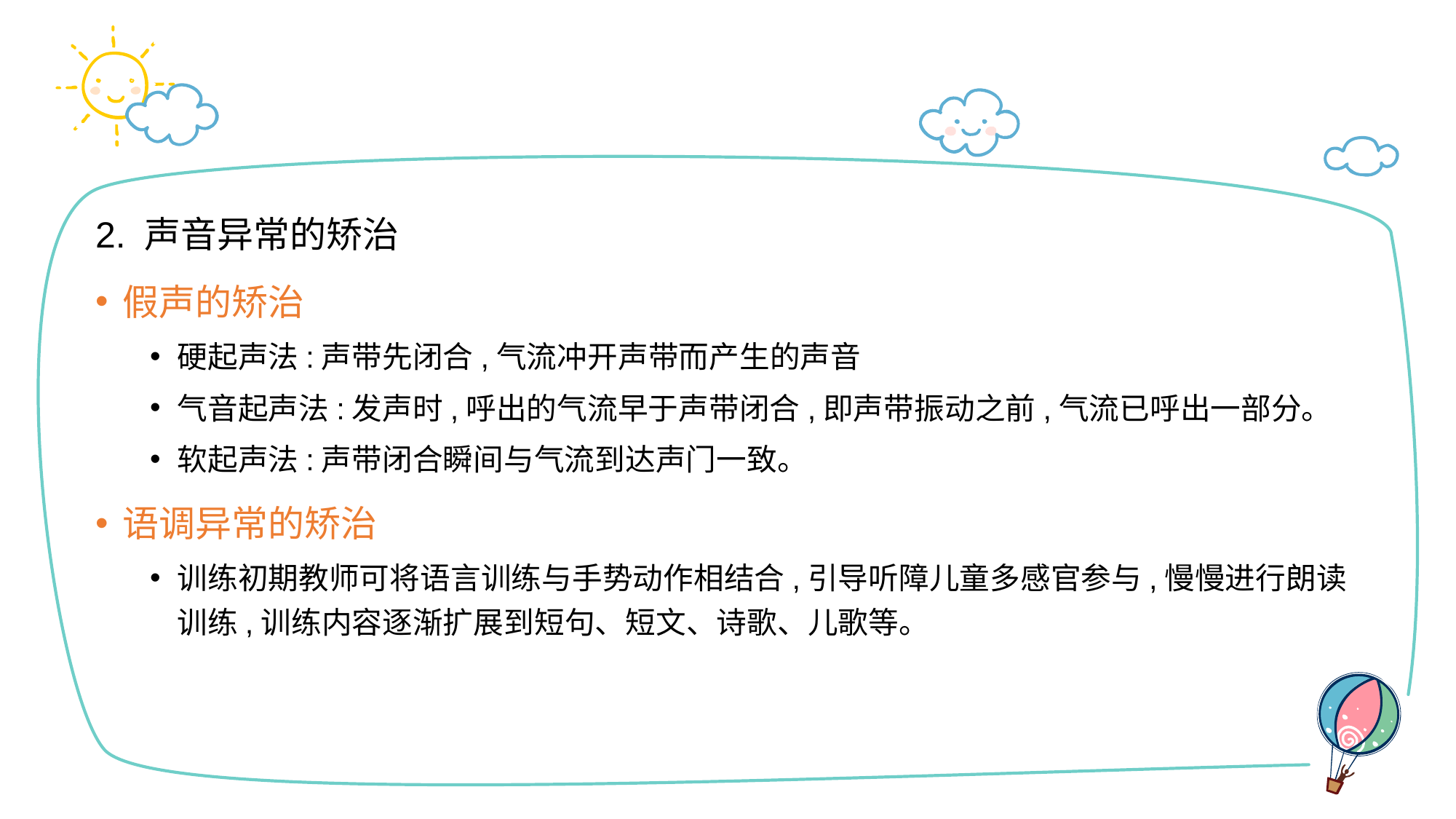

#
2. 声音异常的矫治
假声的矫治
硬起声法:声带先闭合,气流冲开声带而产生的声音
气音起声法:发声时,呼出的气流早于声带闭合,即声带振动之前,气流已呼出一部分。
软起声法:声带闭合瞬间与气流到达声门一致。
语调异常的矫治
训练初期教师可将语言训练与手势动作相结合,引导听障儿童多感官参与,慢慢进行朗读训练,训练内容逐渐扩展到短句、短文、诗歌、儿歌等。